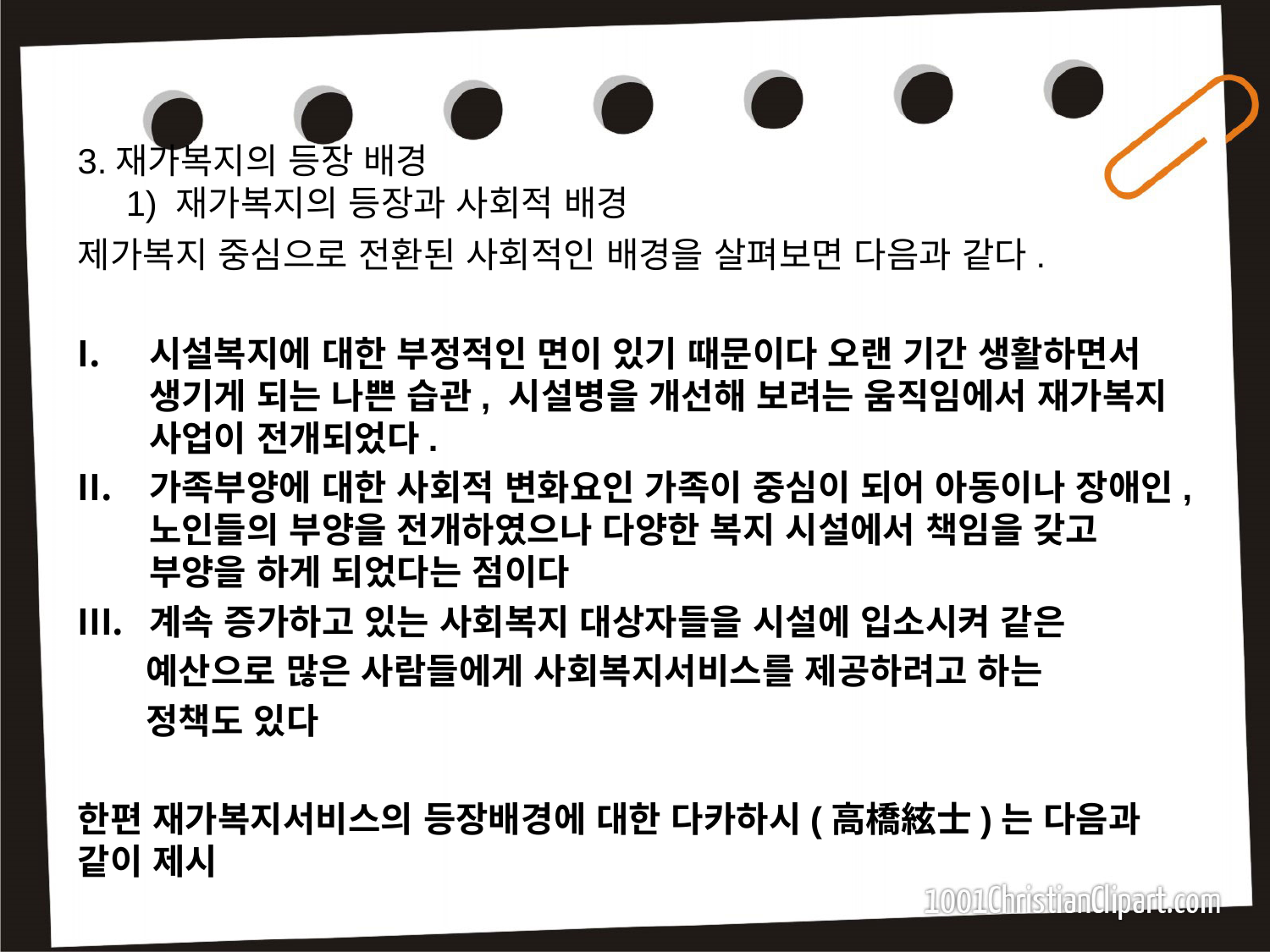

# 3.재가복지의 등장 배경 1) 재가복지의 등장과 사회적 배경
제가복지 중심으로 전환된 사회적인 배경을 살펴보면 다음과 같다.

시설복지에 대한 부정적인 면이 있기 때문이다 오랜 기간 생활하면서 생기게 되는 나쁜 습관, 시설병을 개선해 보려는 움직임에서 재가복지 사업이 전개되었다.
가족부양에 대한 사회적 변화요인 가족이 중심이 되어 아동이나 장애인,노인들의 부양을 전개하였으나 다양한 복지 시설에서 책임을 갖고 부양을 하게 되었다는 점이다
계속 증가하고 있는 사회복지 대상자들을 시설에 입소시켜 같은
      예산으로 많은 사람들에게 사회복지서비스를 제공하려고 하는
      정책도 있다

한편 재가복지서비스의 등장배경에 대한 다카하시(高橋絃士)는 다음과 같이 제시